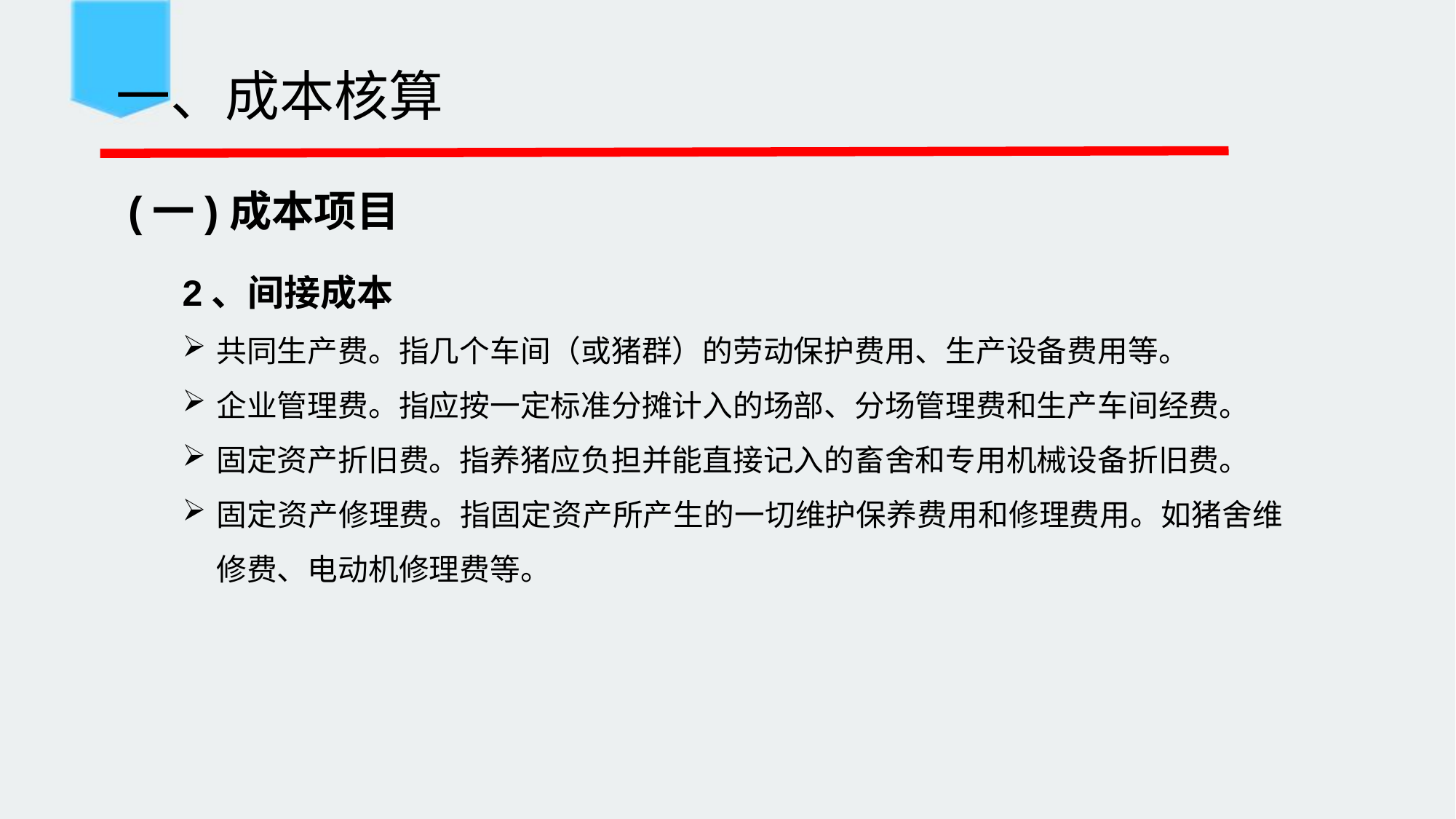

一、成本核算
(一)成本项目
2、间接成本
共同生产费。指几个车间（或猪群）的劳动保护费用、生产设备费用等。
企业管理费。指应按一定标准分摊计入的场部、分场管理费和生产车间经费。
固定资产折旧费。指养猪应负担并能直接记入的畜舍和专用机械设备折旧费。
固定资产修理费。指固定资产所产生的一切维护保养费用和修理费用。如猪舍维修费、电动机修理费等。